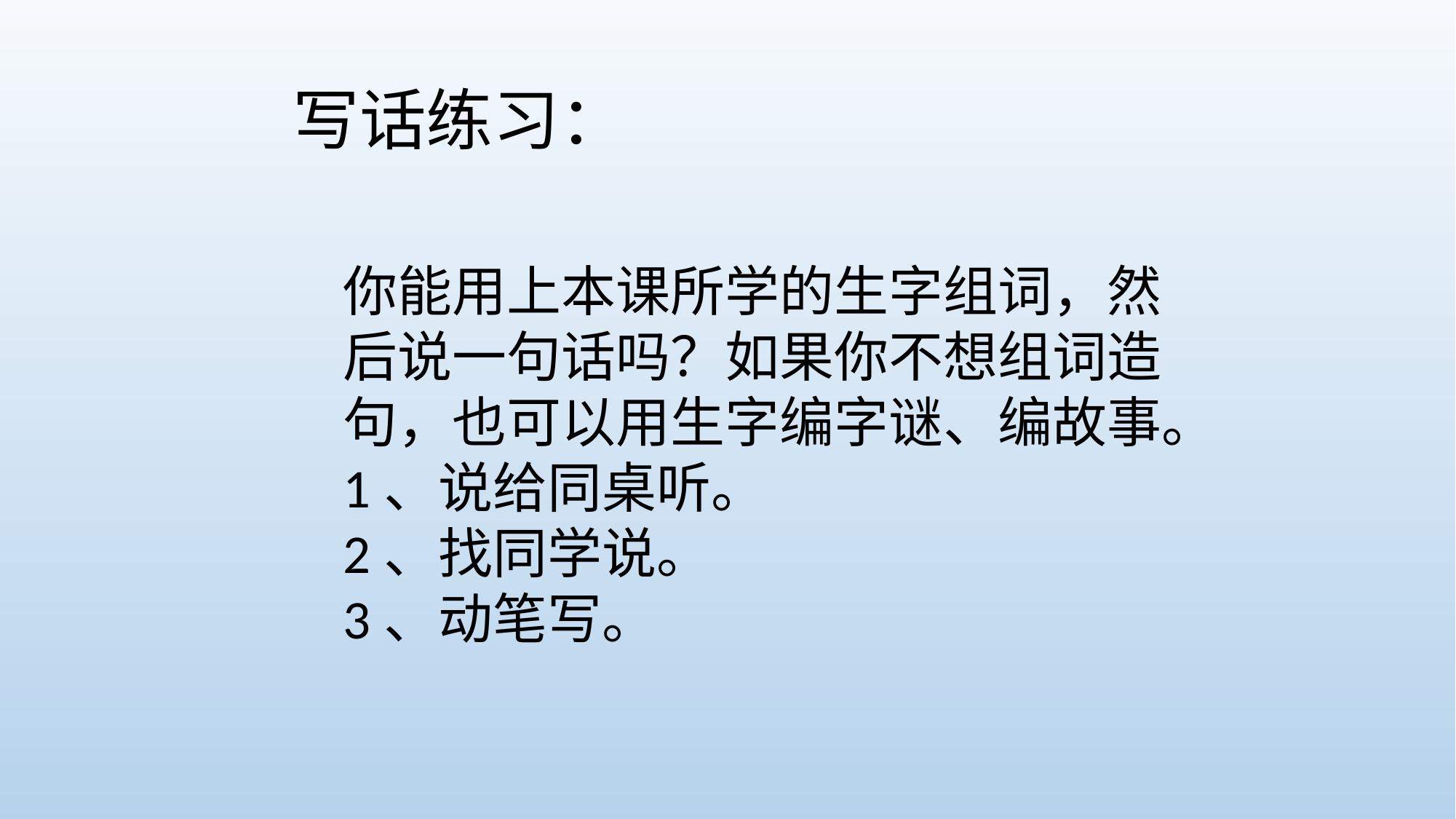

# 写话练习：

你能用上本课所学的生字组词，然后说一句话吗？如果你不想组词造句，也可以用生字编字谜、编故事。
1、说给同桌听。
2、找同学说。
3、动笔写。